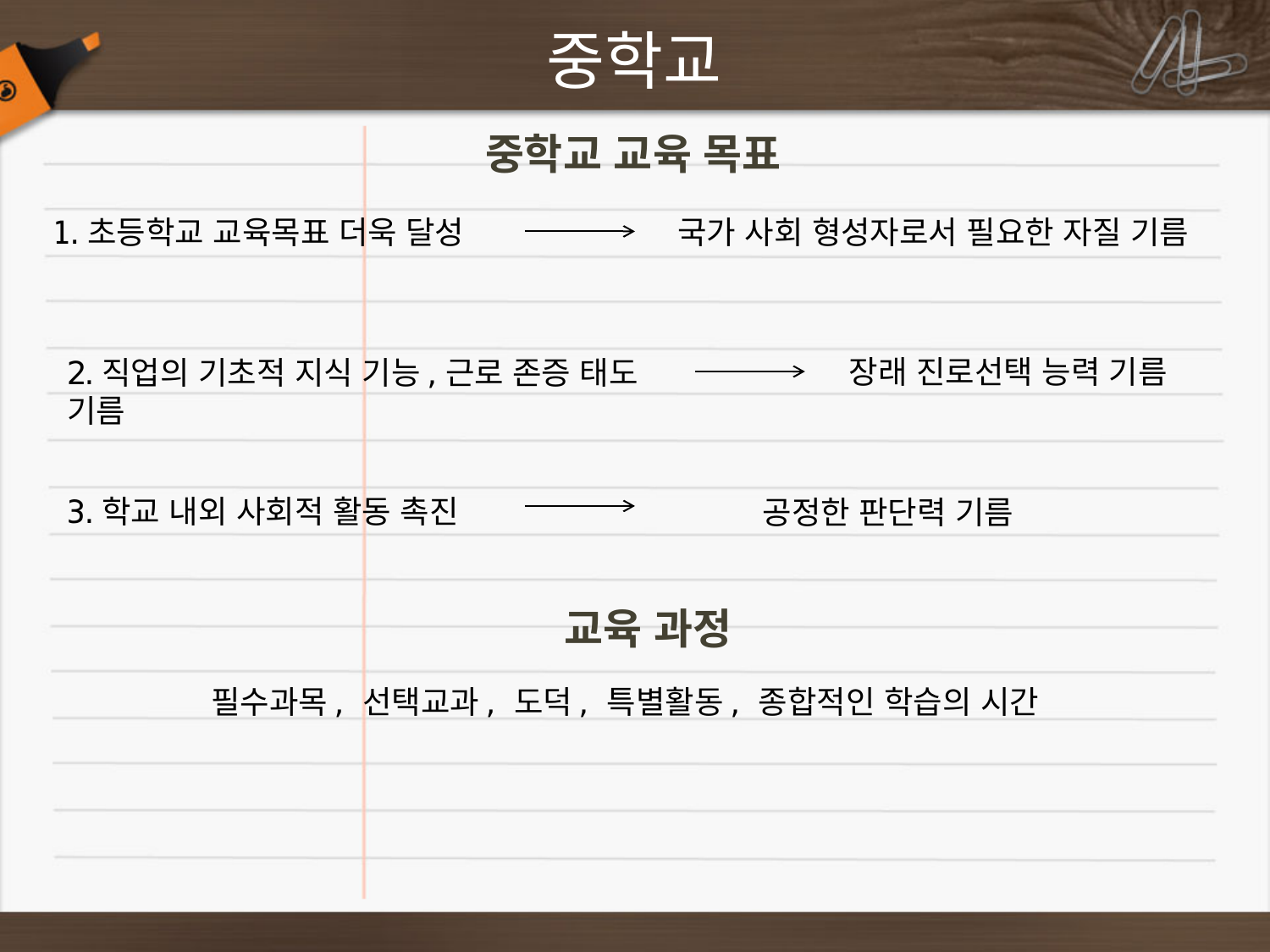

# 중학교
중학교 교육 목표
1.초등학교 교육목표 더욱 달성
국가 사회 형성자로서 필요한 자질 기름
장래 진로선택 능력 기름
2.직업의 기초적 지식 기능,근로 존증 태도 기름
3.학교 내외 사회적 활동 촉진
공정한 판단력 기름
교육 과정
필수과목, 선택교과, 도덕, 특별활동, 종합적인 학습의 시간